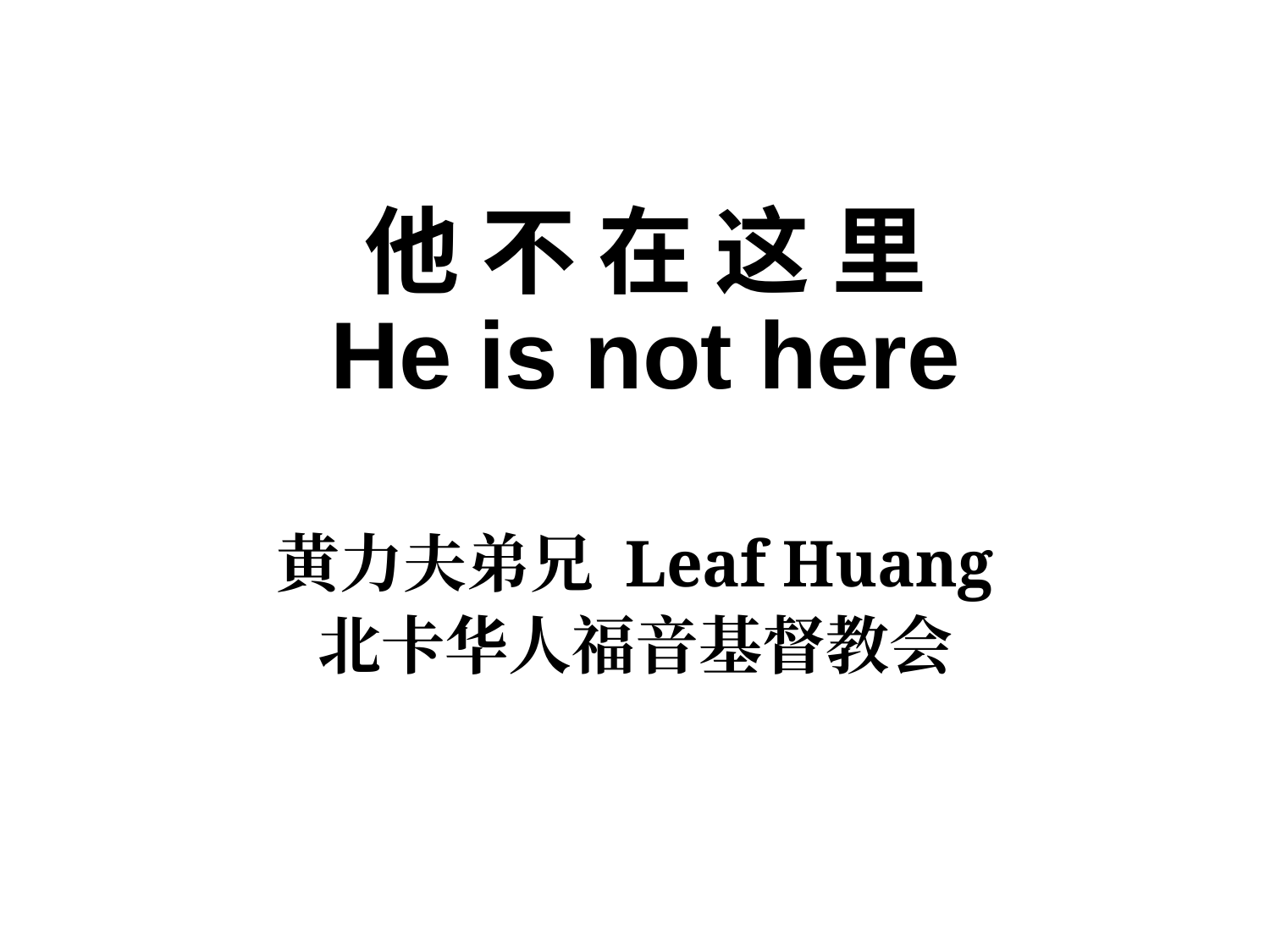

# 他 不 在 这 里 He is not here
黄力夫弟兄 Leaf Huang
北卡华人福音基督教会